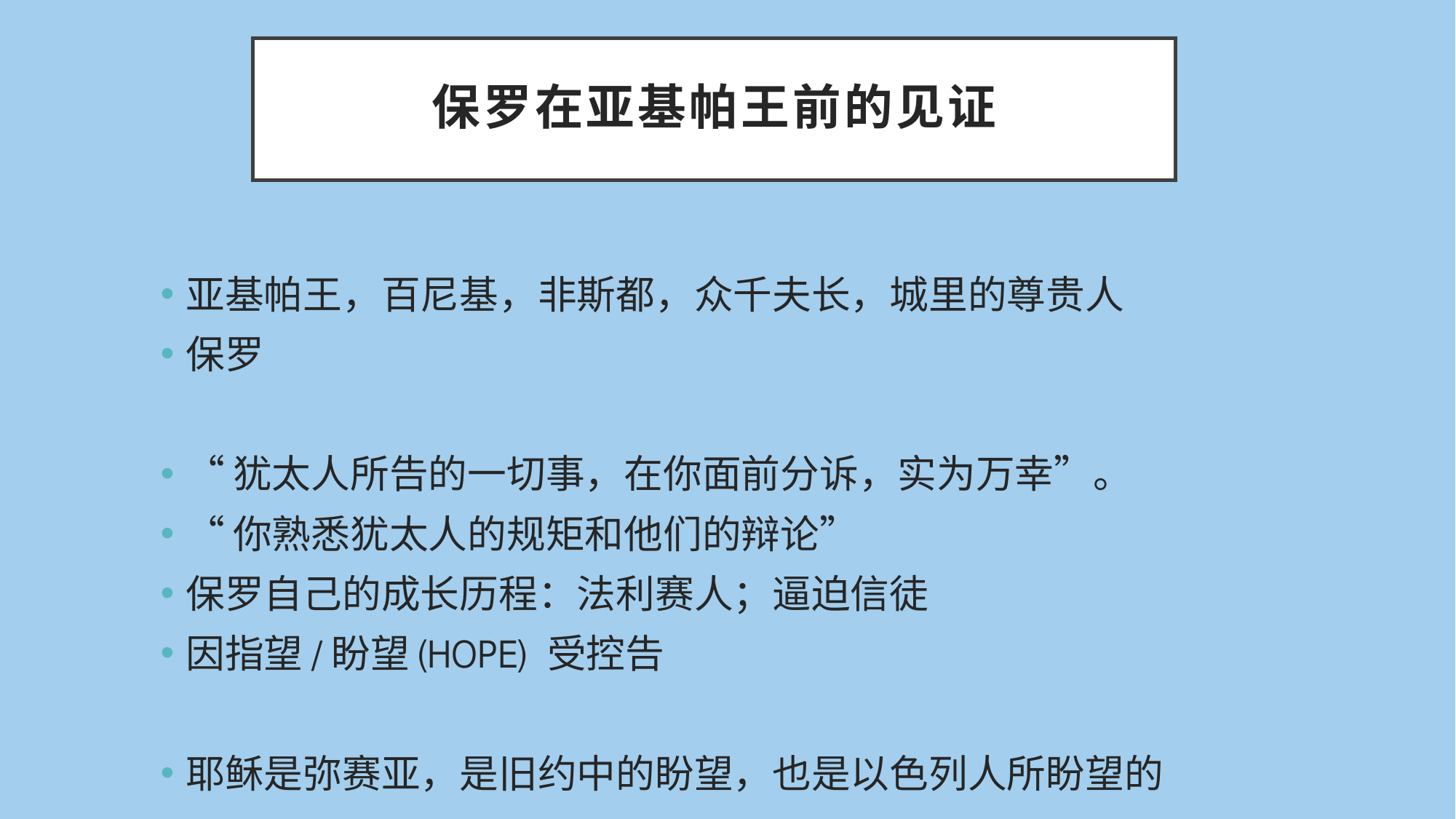

# 保罗在亚基帕王前的见证
亚基帕王，百尼基，非斯都，众千夫长，城里的尊贵人
保罗

“犹太人所告的一切事，在你面前分诉，实为万幸”。
“你熟悉犹太人的规矩和他们的辩论”
保罗自己的成长历程：法利赛人；逼迫信徒
因指望/盼望(HOPE) 受控告

耶稣是弥赛亚，是旧约中的盼望，也是以色列人所盼望的